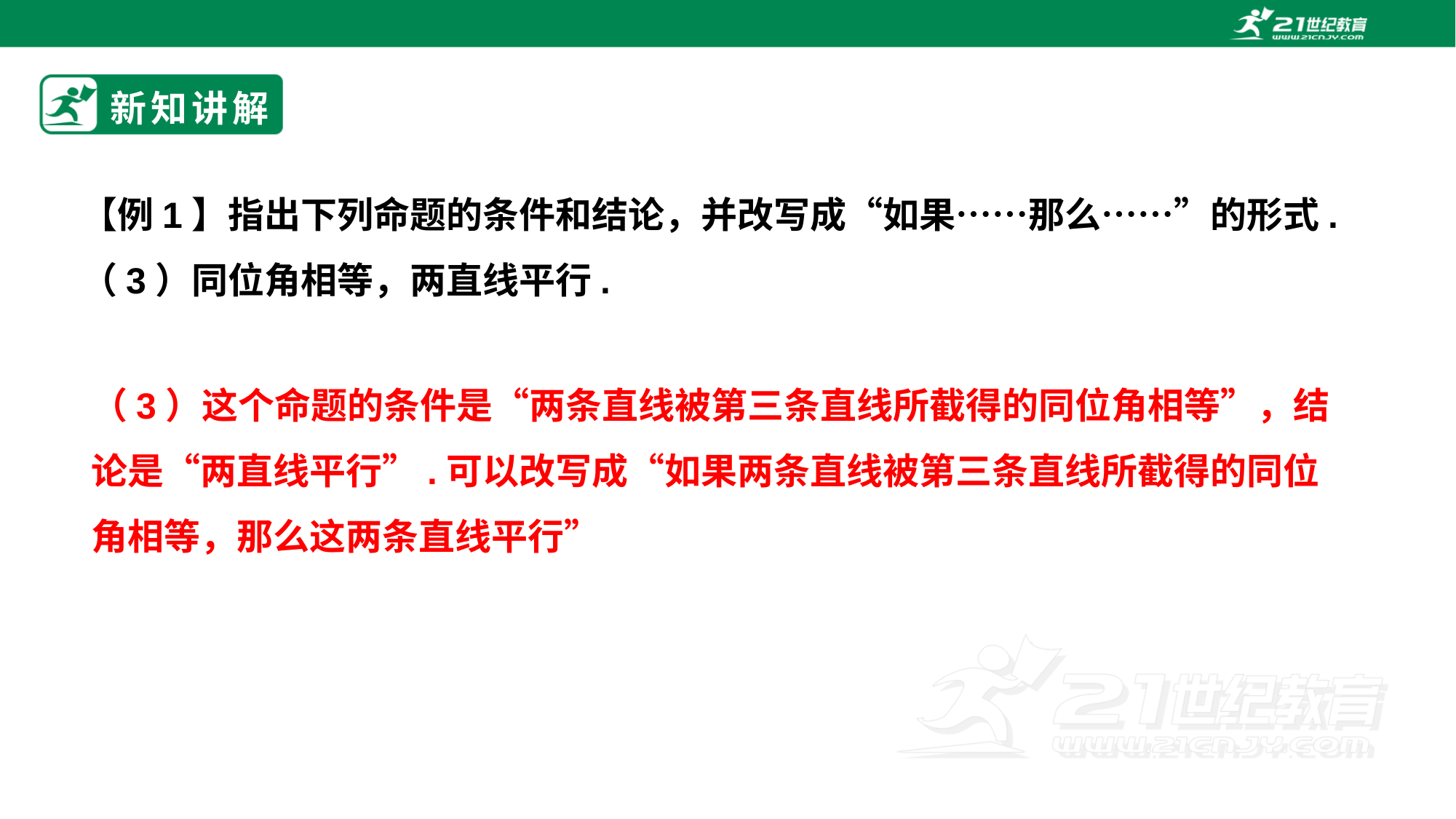

# 新知讲解
【例1】指出下列命题的条件和结论，并改写成“如果……那么……”的形式.
（3）同位角相等，两直线平行.
（3）这个命题的条件是“两条直线被第三条直线所截得的同位角相等”，结论是“两直线平行”.可以改写成“如果两条直线被第三条直线所截得的同位角相等，那么这两条直线平行”